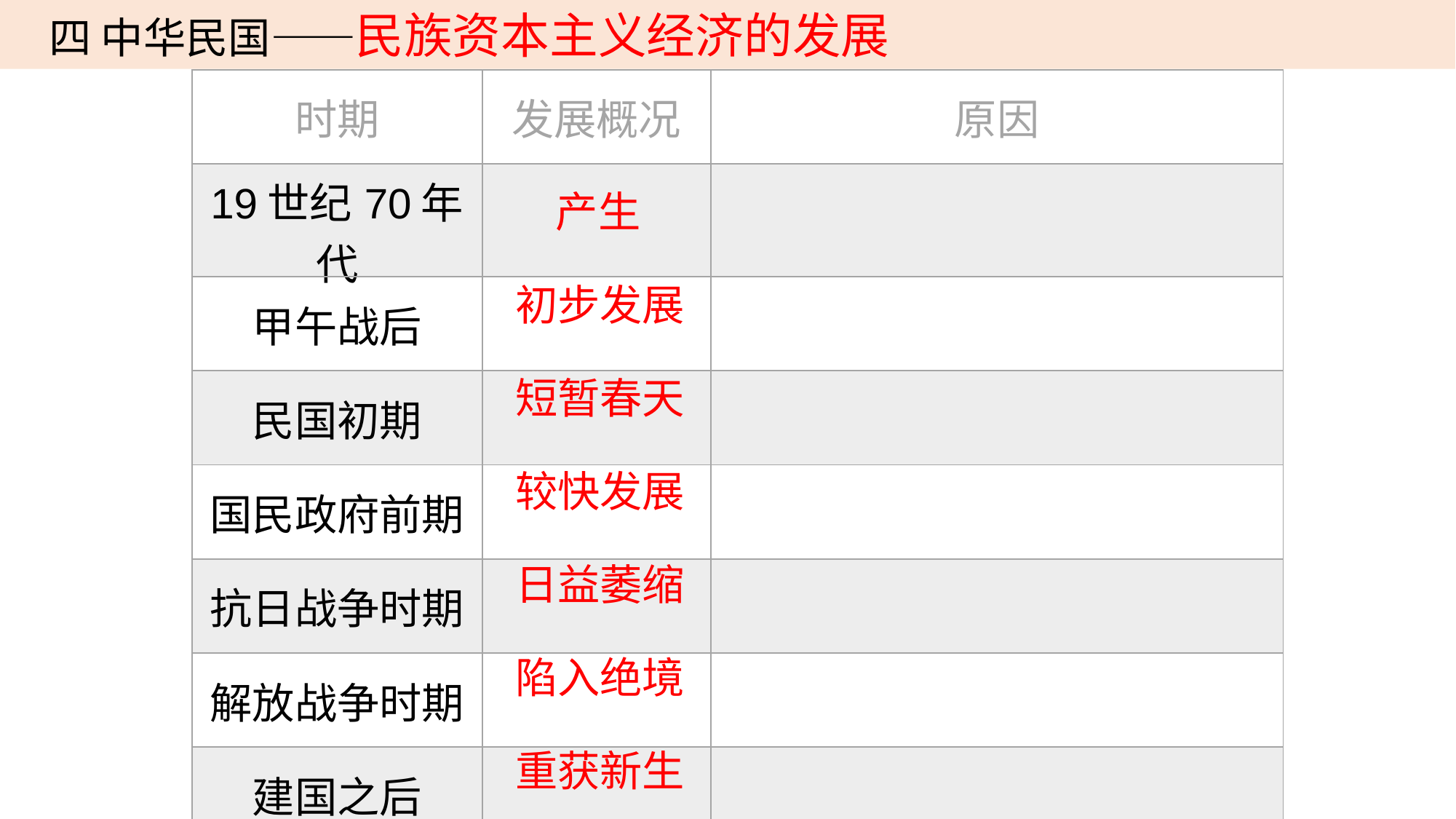

四 中华民国——民族资本主义经济的发展
| 时期 | 发展概况 | 原因 |
| --- | --- | --- |
| 19世纪70年代 |  |  |
| 甲午战后 |  |  |
| 民国初期 |  |  |
| 国民政府前期 |  |  |
| 抗日战争时期 |  |  |
| 解放战争时期 |  |  |
| 建国之后 |  |  |
产生
初步发展
短暂春天
较快发展
日益萎缩
陷入绝境
重获新生